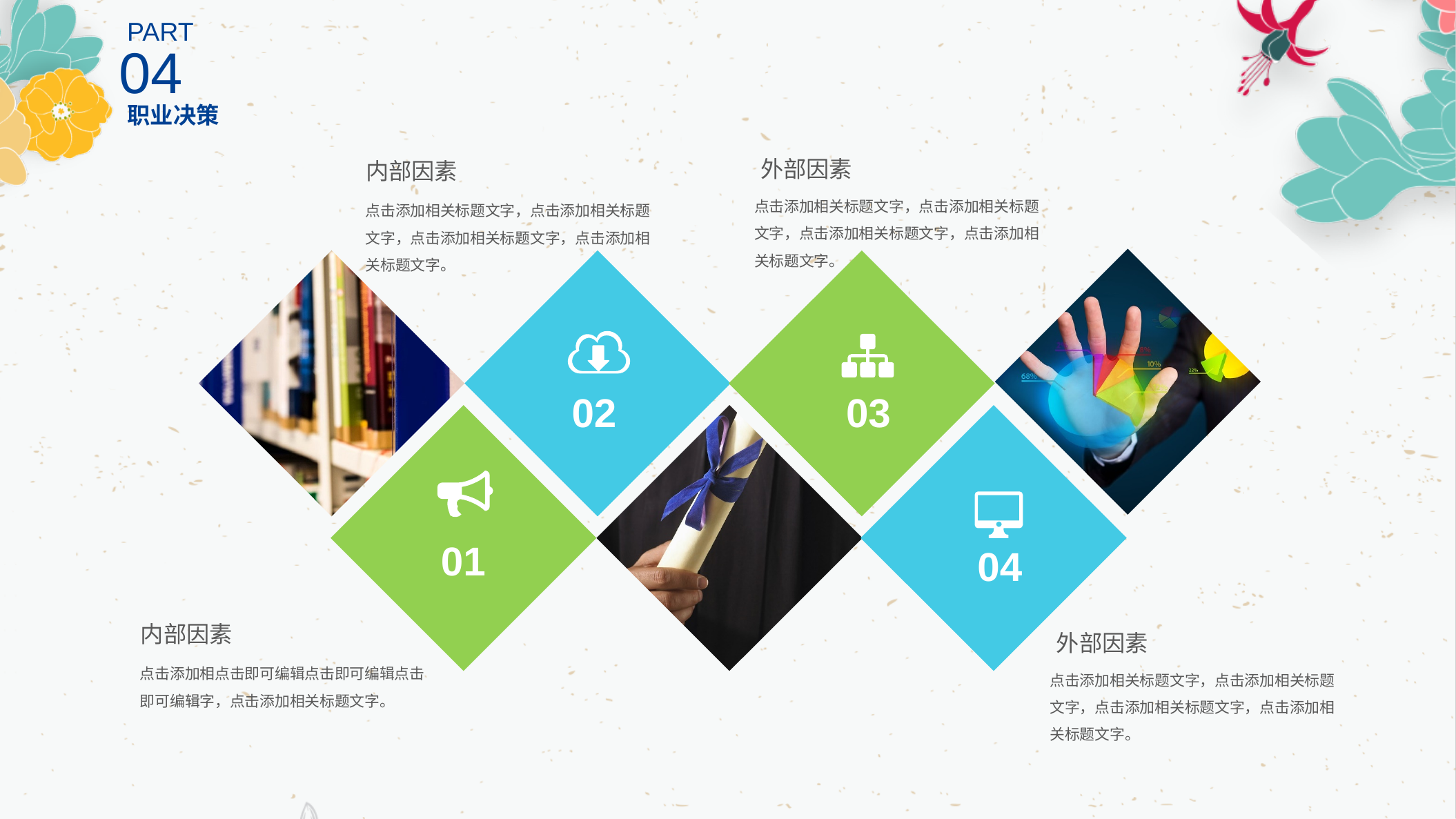

PART
04
职业决策
外部因素
内部因素
点击添加相关标题文字，点击添加相关标题文字，点击添加相关标题文字，点击添加相关标题文字。
点击添加相关标题文字，点击添加相关标题文字，点击添加相关标题文字，点击添加相关标题文字。

02
03

01
04
内部因素
外部因素
点击添加相点击即可编辑点击即可编辑点击即可编辑字，点击添加相关标题文字。
点击添加相关标题文字，点击添加相关标题文字，点击添加相关标题文字，点击添加相关标题文字。